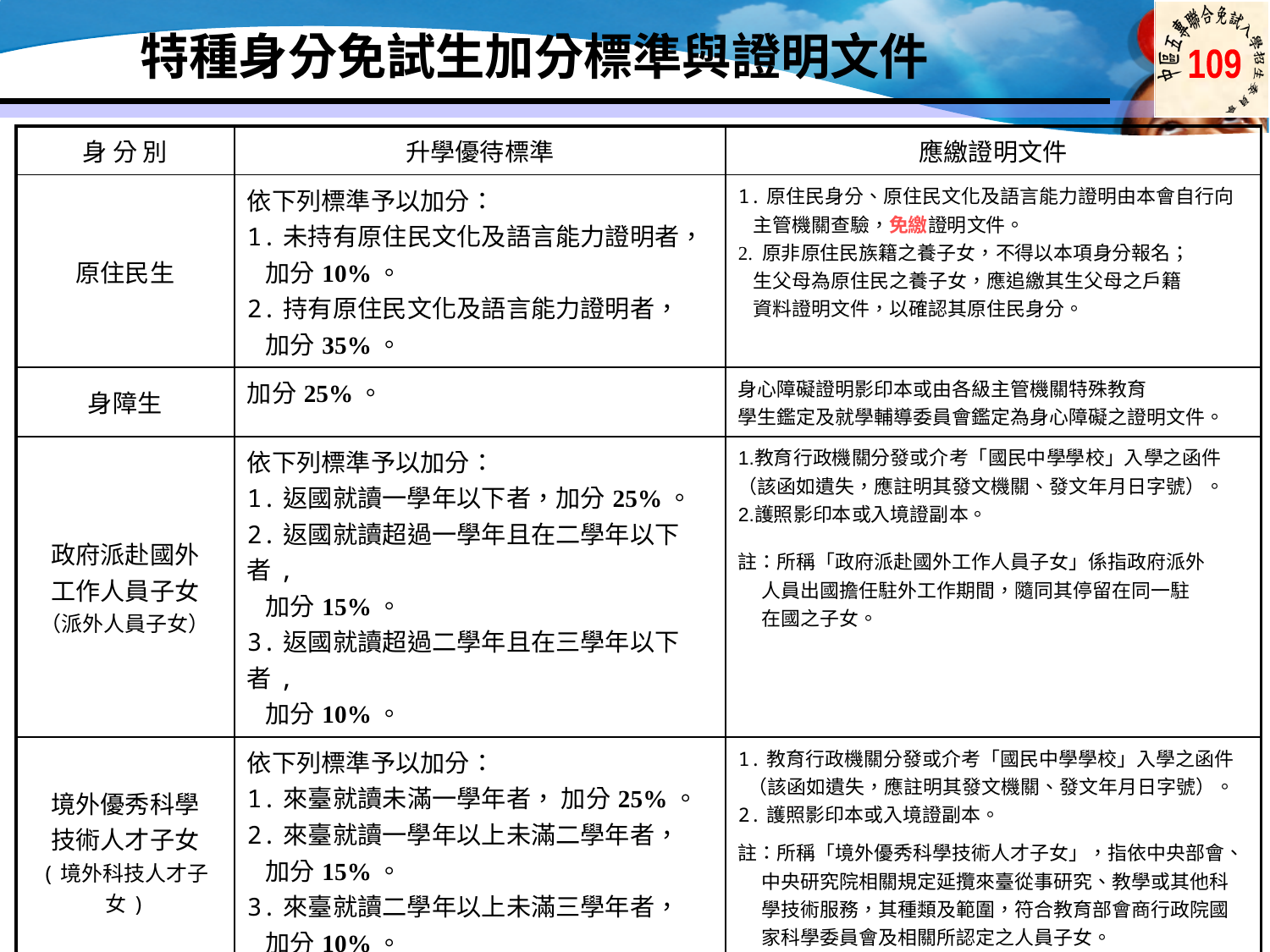

# 特種身分免試生加分標準與證明文件
| 身 分 別 | 升學優待標準 | 應繳證明文件 |
| --- | --- | --- |
| 原住民生 | 依下列標準予以加分： 1.未持有原住民文化及語言能力證明者， 加分10%。 2.持有原住民文化及語言能力證明者， 加分35%。 | 1.原住民身分、原住民文化及語言能力證明由本會自行向 主管機關查驗，免繳證明文件。 2. 原非原住民族籍之養子女，不得以本項身分報名； 生父母為原住民之養子女，應追繳其生父母之戶籍 資料證明文件，以確認其原住民身分。 |
| 身障生 | 加分25%。 | 身心障礙證明影印本或由各級主管機關特殊教育 學生鑑定及就學輔導委員會鑑定為身心障礙之證明文件。 |
| 政府派赴國外 工作人員子女 （派外人員子女） | 依下列標準予以加分： 1.返國就讀一學年以下者，加分25%。 2.返國就讀超過一學年且在二學年以下者, 加分15%。 3.返國就讀超過二學年且在三學年以下者, 加分10%。 | 教育行政機關分發或介考「國民中學學校」入學之函件（該函如遺失，應註明其發文機關、發文年月日字號）。 護照影印本或入境證副本。 註：所稱「政府派赴國外工作人員子女」係指政府派外 人員出國擔任駐外工作期間，隨同其停留在同一駐 在國之子女。 |
| 境外優秀科學 技術人才子女 (境外科技人才子女) | 依下列標準予以加分： 1.來臺就讀未滿一學年者， 加分25%。 2.來臺就讀一學年以上未滿二學年者， 加分15%。 3.來臺就讀二學年以上未滿三學年者， 加分10%。 | 1.教育行政機關分發或介考「國民中學學校」入學之函件 （該函如遺失，應註明其發文機關、發文年月日字號）。 2.護照影印本或入境證副本。 註：所稱「境外優秀科學技術人才子女」，指依中央部會、 中央研究院相關規定延攬來臺從事研究、教學或其他科 學技術服務，其種類及範圍，符合教育部會商行政院國 家科學委員會及相關所認定之人員子女。 |
| 蒙 藏 生 | 加分25%。 | 本人之全戶戶口名簿證明影印本一份。 文化部核發之蒙藏身分證明書。 教育部委託「在臺蒙藏學生蒙藏語甄試委員會」出具蒙語、藏語等語文甄試合格證明。 |
| 僑生 | 加分25%。 | 僑務委員會僑生處核發報名本年度五專入學之僑生身分證明 |